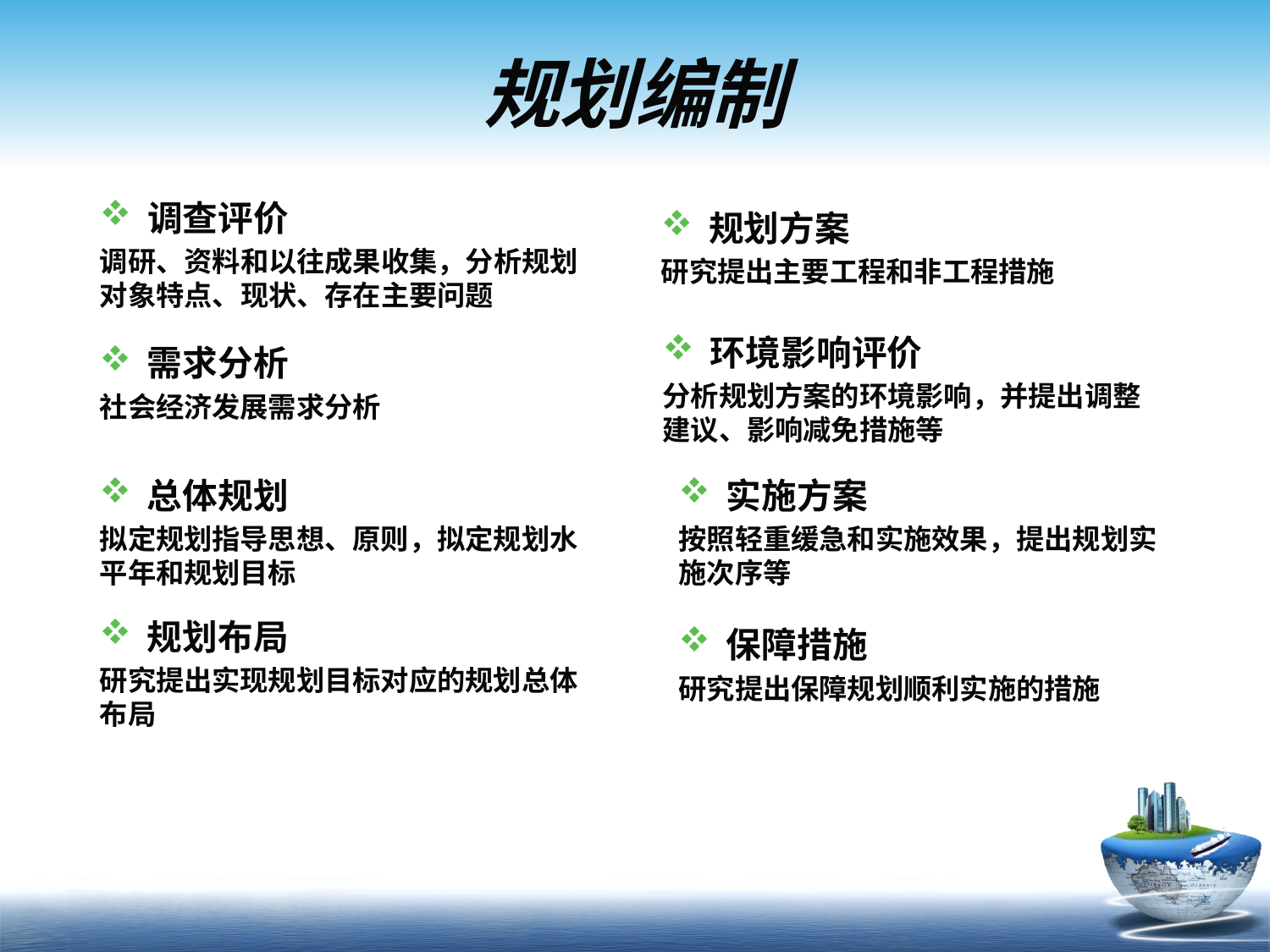

# 规划编制
调查评价
调研、资料和以往成果收集，分析规划对象特点、现状、存在主要问题

规划方案
研究提出主要工程和非工程措施
环境影响评价
分析规划方案的环境影响，并提出调整建议、影响减免措施等

需求分析
社会经济发展需求分析
总体规划
拟定规划指导思想、原则，拟定规划水平年和规划目标
实施方案
按照轻重缓急和实施效果，提出规划实施次序等

规划布局
研究提出实现规划目标对应的规划总体布局

保障措施
研究提出保障规划顺利实施的措施